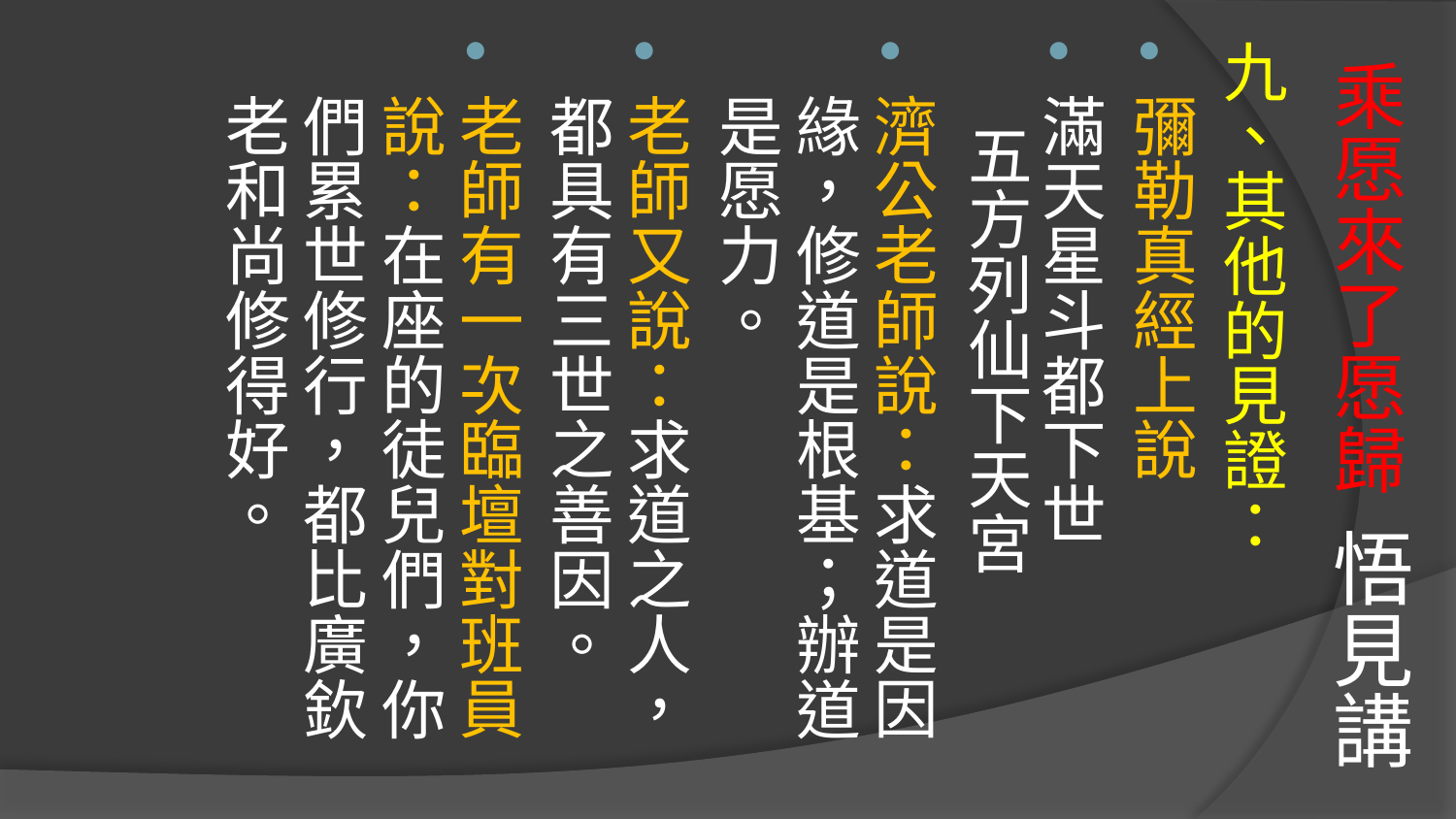

九、其他的見證：
彌勒真經上說
滿天星斗都下世                   五方列仙下天宮
濟公老師說：求道是因緣，修道是根基；辦道是愿力。
老師又說：求道之人，都具有三世之善因。
老師有一次臨壇對班員說：在座的徒兒們，你們累世修行，都比廣欽老和尚修得好。

# 乘愿來了愿歸  悟見講